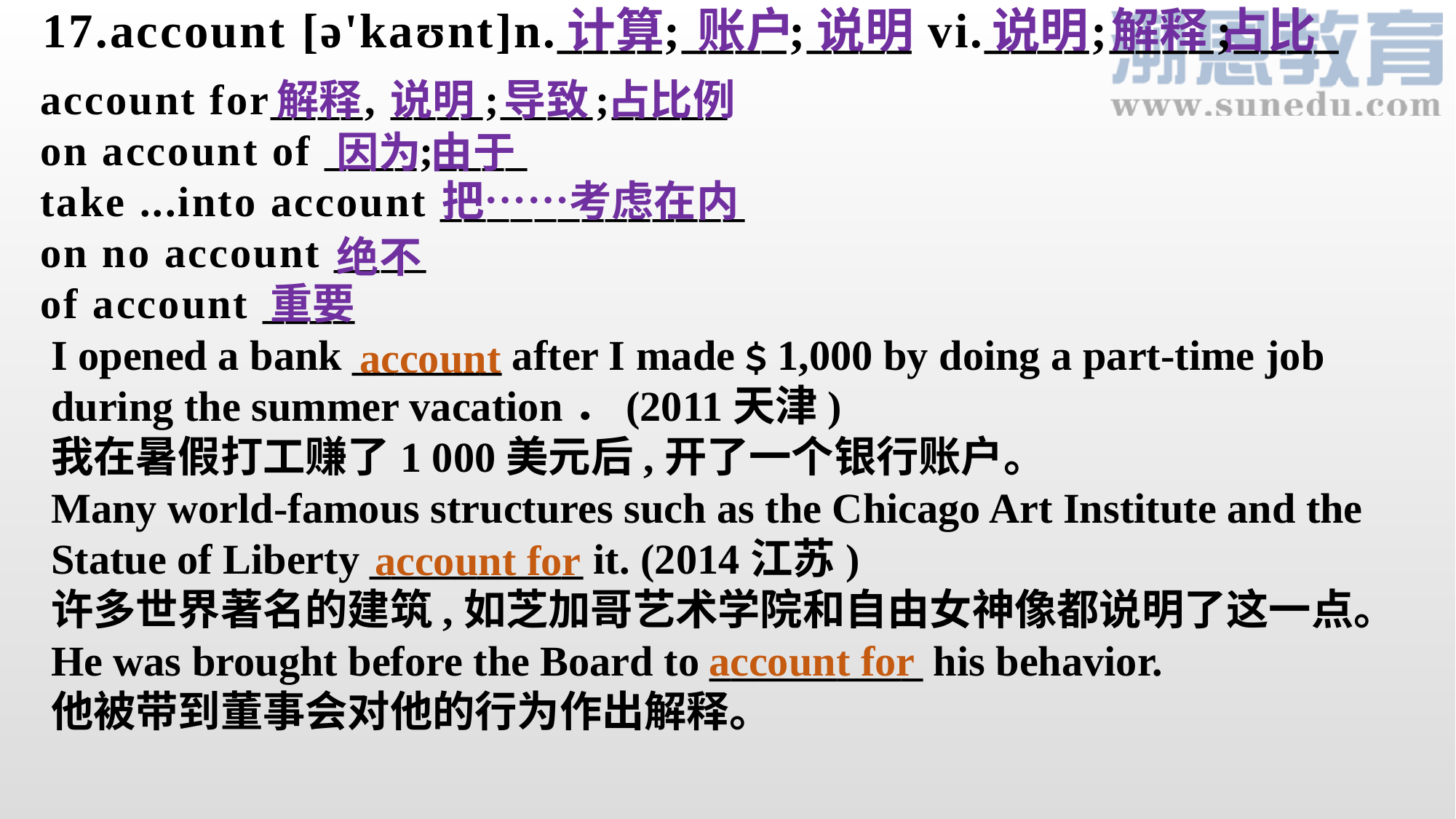

计算   账户  说明       说明  解释 占比
17.account [ə'kaʊnt]n.____;____;____ vi.____;____;____
解释   说明   导致  占比例
因为 由于
# account for____, ____;____;_____ on account of ____;____ take ...into account _____________ on no account ____ of account ____
把……考虑在内
绝不
重要
I opened a bank _______ after I made﹩1,000 by doing a part-time job during the summer vacation．(2011天津)
我在暑假打工赚了1 000美元后,开了一个银行账户。
Many world-famous structures such as the Chicago Art Institute and the Statue of Liberty __________ it. (2014江苏)
许多世界著名的建筑,如芝加哥艺术学院和自由女神像都说明了这一点。
He was brought before the Board to __________ his behavior.
他被带到董事会对他的行为作出解释。
account
account for
account for